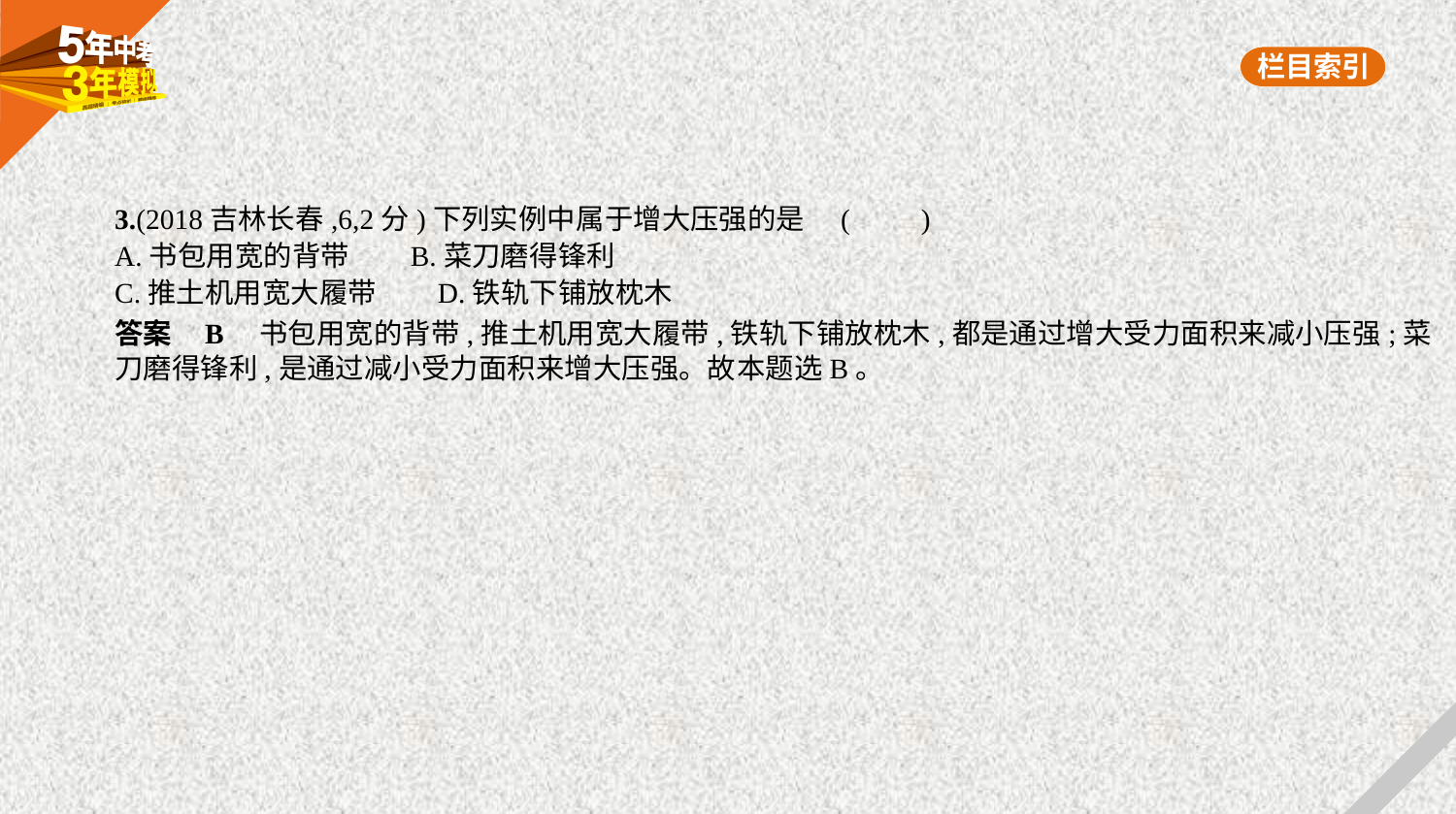

3.(2018吉林长春,6,2分)下列实例中属于增大压强的是 (　　)
A.书包用宽的背带　    B.菜刀磨得锋利
C.推土机用宽大履带　    D.铁轨下铺放枕木
答案    B　书包用宽的背带,推土机用宽大履带,铁轨下铺放枕木,都是通过增大受力面积来减小压强;菜
刀磨得锋利,是通过减小受力面积来增大压强。故本题选B。